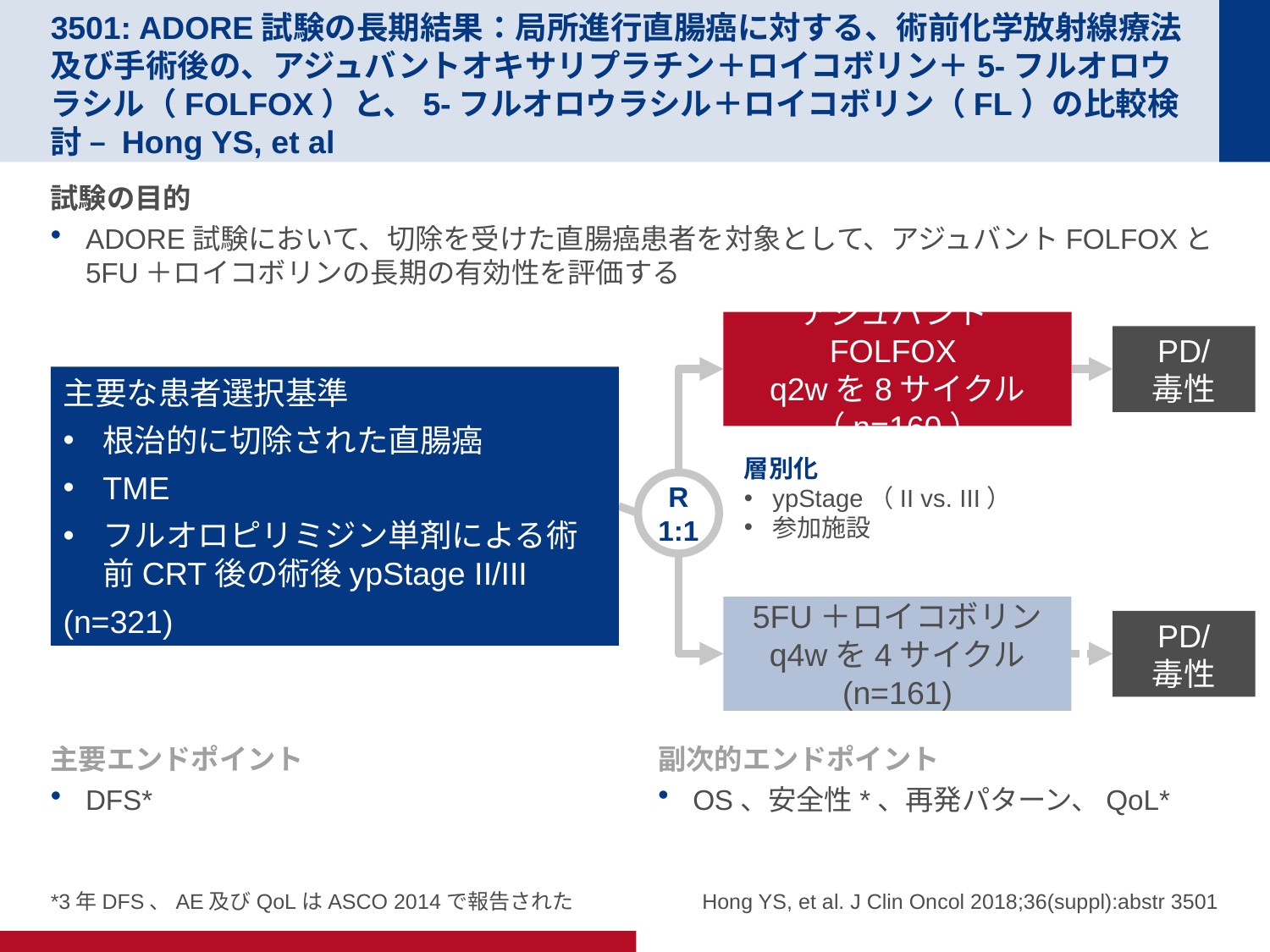

# 3501: ADORE試験の長期結果：局所進行直腸癌に対する、術前化学放射線療法及び手術後の、アジュバントオキサリプラチン＋ロイコボリン＋5-フルオロウラシル（FOLFOX）と、5-フルオロウラシル＋ロイコボリン（FL）の比較検討 – Hong YS, et al
試験の目的
ADORE試験において、切除を受けた直腸癌患者を対象として、アジュバントFOLFOXと5FU＋ロイコボリンの長期の有効性を評価する
アジュバントFOLFOX
q2wを8サイクル
（n=160）
PD/
毒性
主要な患者選択基準
根治的に切除された直腸癌
TME
フルオロピリミジン単剤による術前CRT後の術後ypStage II/III
(n=321)
層別化
ypStage（II vs. III）
参加施設
R
1:1
5FU＋ロイコボリン
q4wを4サイクル
(n=161)
PD/
毒性
主要エンドポイント
DFS*

副次的エンドポイント
OS、安全性*、再発パターン、QoL*
*3年DFS、AE及びQoLはASCO 2014で報告された
Hong YS, et al. J Clin Oncol 2018;36(suppl):abstr 3501